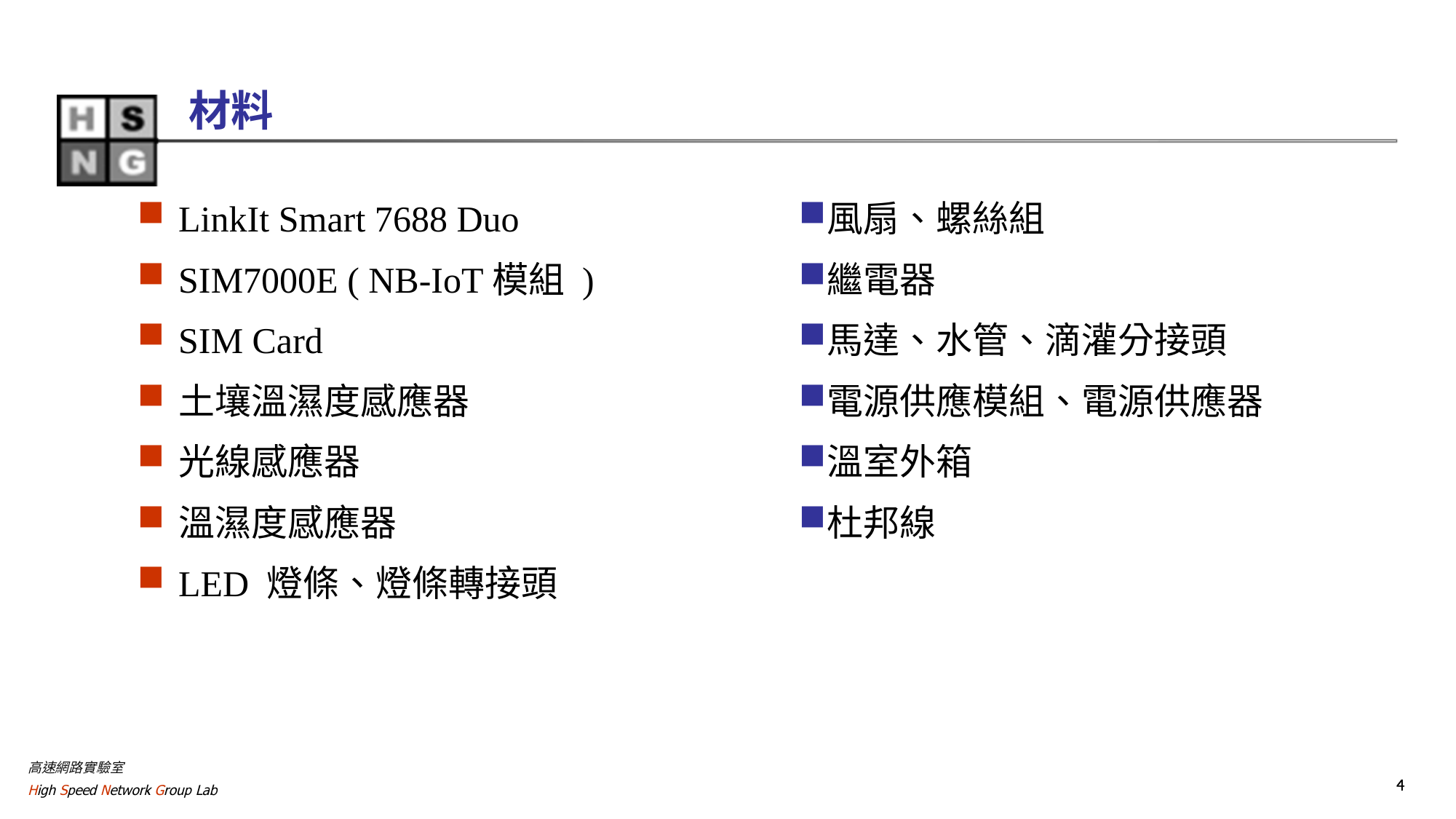

# 材料
LinkIt Smart 7688 Duo
SIM7000E ( NB-IoT模組 )
SIM Card
土壤溫濕度感應器
光線感應器
溫濕度感應器
LED 燈條、燈條轉接頭
風扇、螺絲組
繼電器
馬達、水管、滴灌分接頭
電源供應模組、電源供應器
溫室外箱
杜邦線